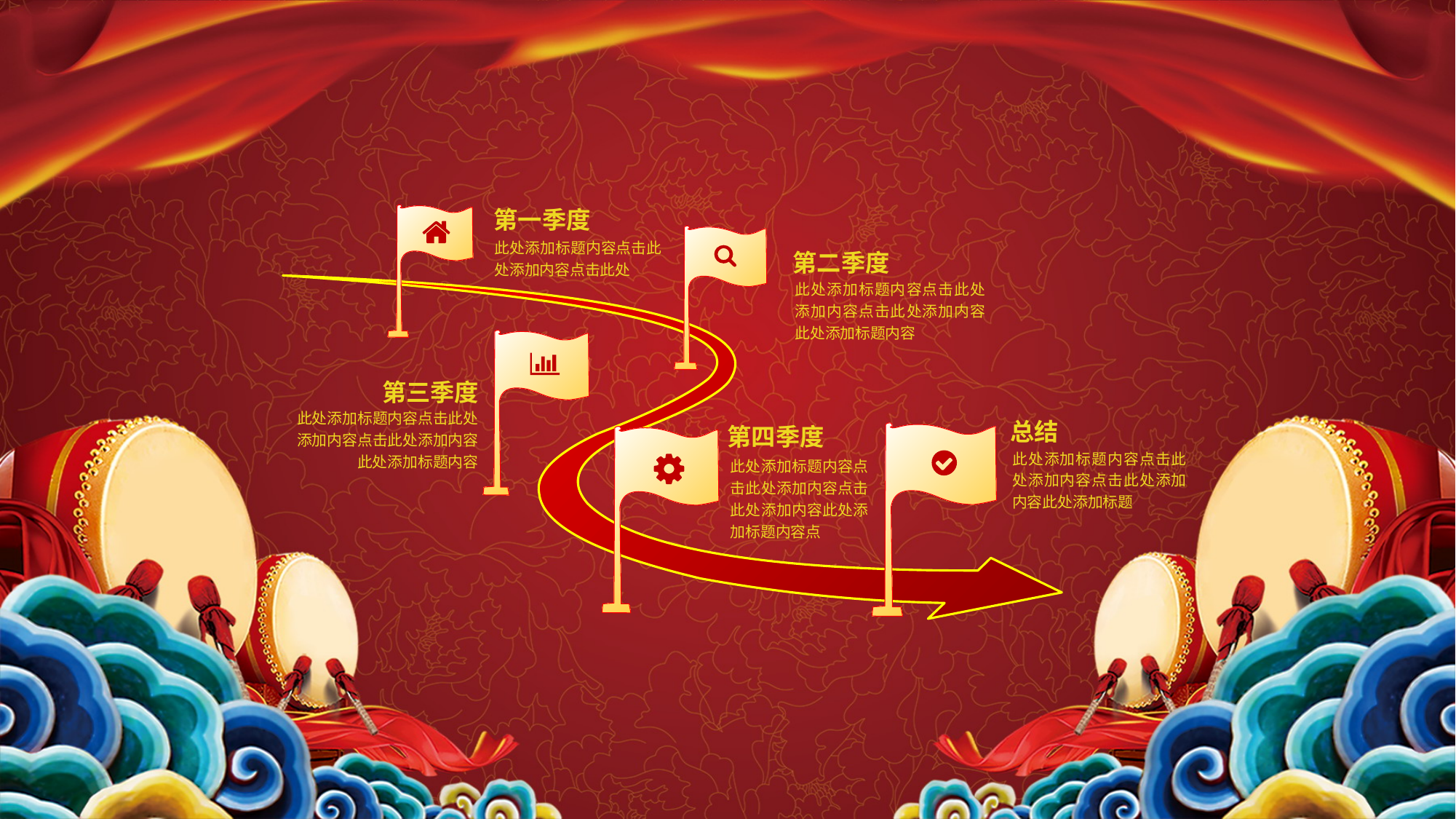

第一季度
此处添加标题内容点击此处添加内容点击此处

第二季度
此处添加标题内容点击此处添加内容点击此处添加内容此处添加标题内容

第三季度
此处添加标题内容点击此处添加内容点击此处添加内容此处添加标题内容
总结
此处添加标题内容点击此处添加内容点击此处添加内容此处添加标题
第四季度
此处添加标题内容点击此处添加内容点击此处添加内容此处添加标题内容点